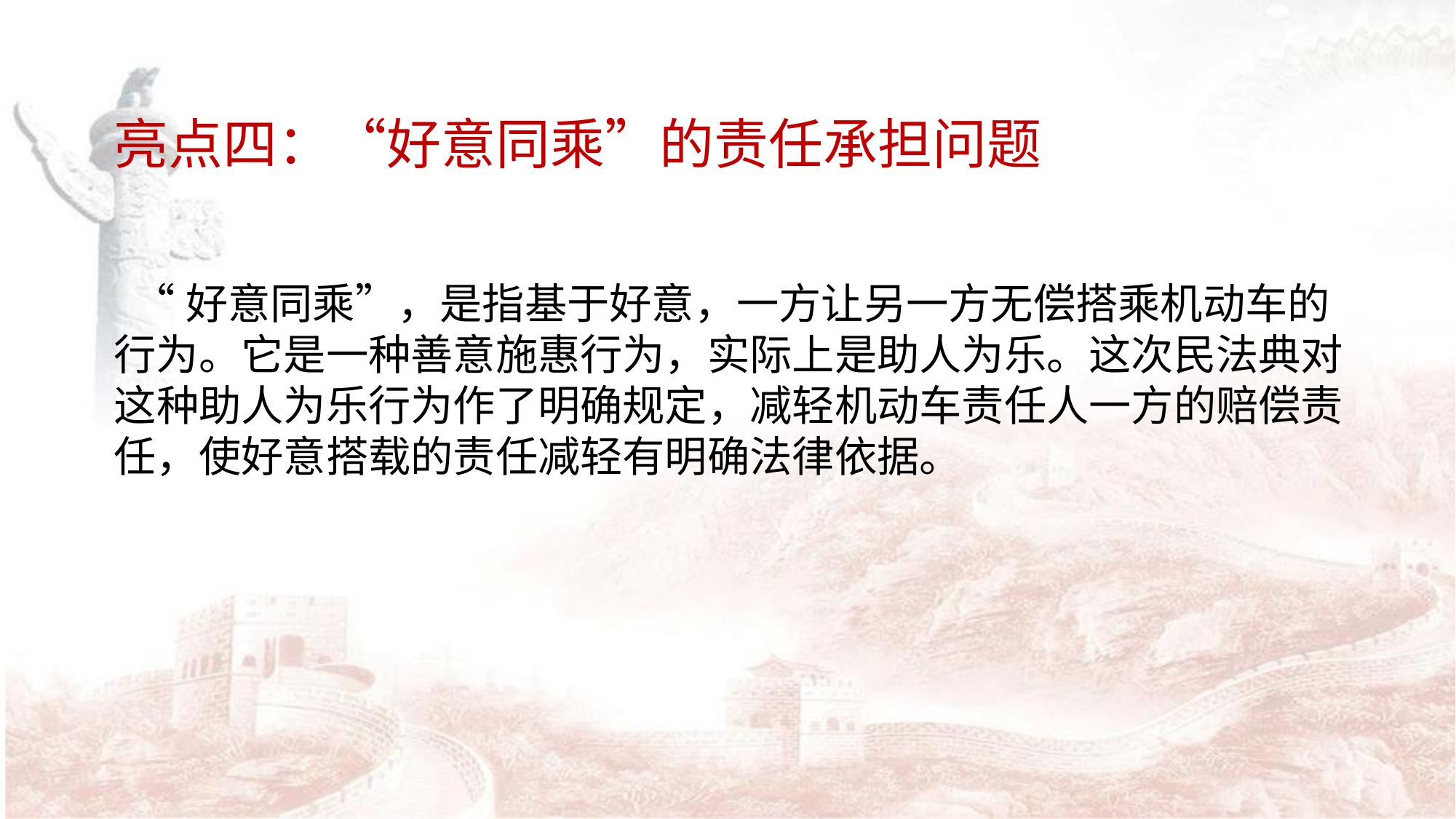

亮点四：“好意同乘”的责任承担问题

  “好意同乘”，是指基于好意，一方让另一方无偿搭乘机动车的行为。它是一种善意施惠行为，实际上是助人为乐。这次民法典对这种助人为乐行为作了明确规定，减轻机动车责任人一方的赔偿责任，使好意搭载的责任减轻有明确法律依据。